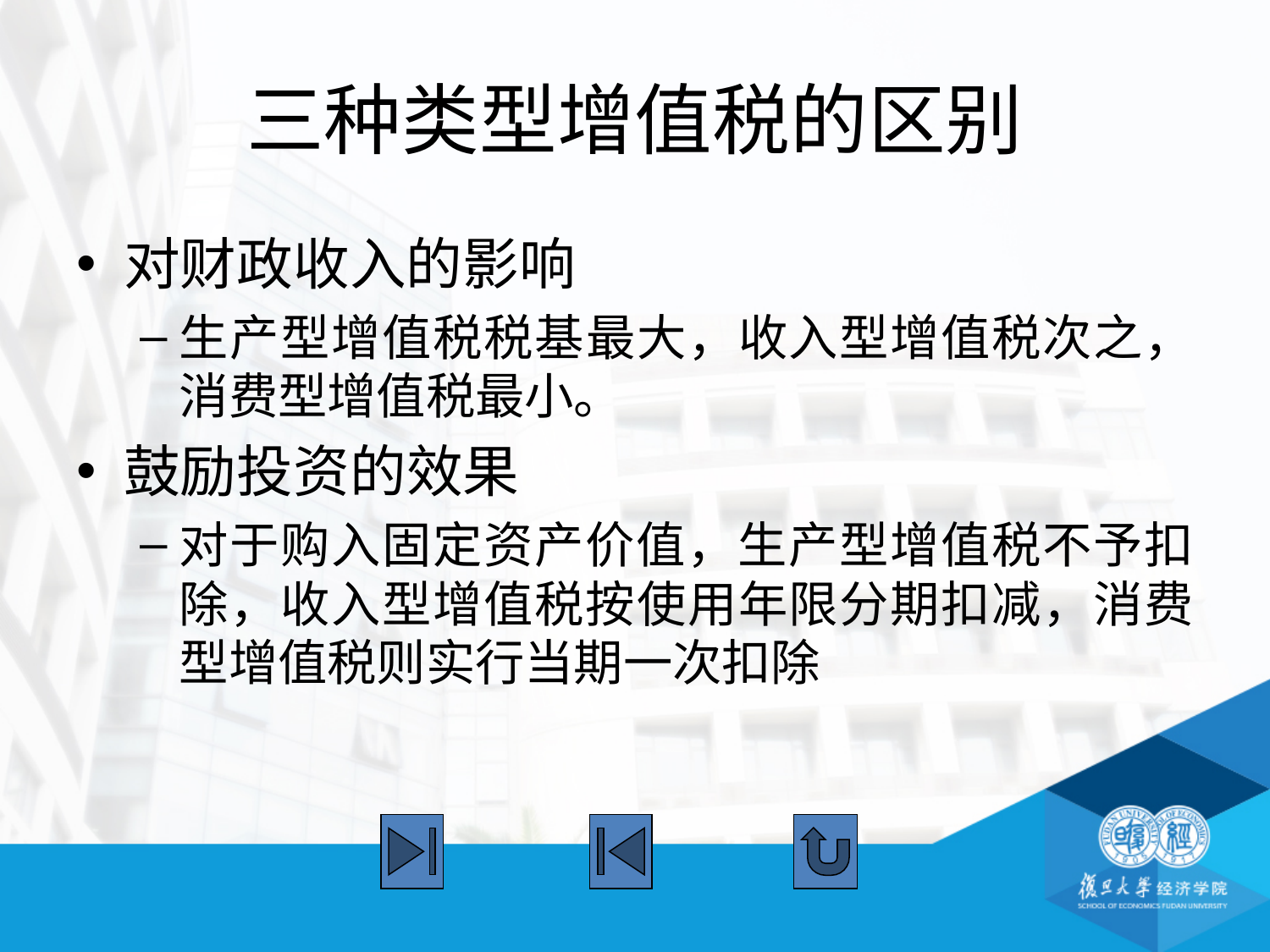

# 三种类型增值税的区别
对财政收入的影响
生产型增值税税基最大，收入型增值税次之，消费型增值税最小。
鼓励投资的效果
对于购入固定资产价值，生产型增值税不予扣除，收入型增值税按使用年限分期扣减，消费型增值税则实行当期一次扣除